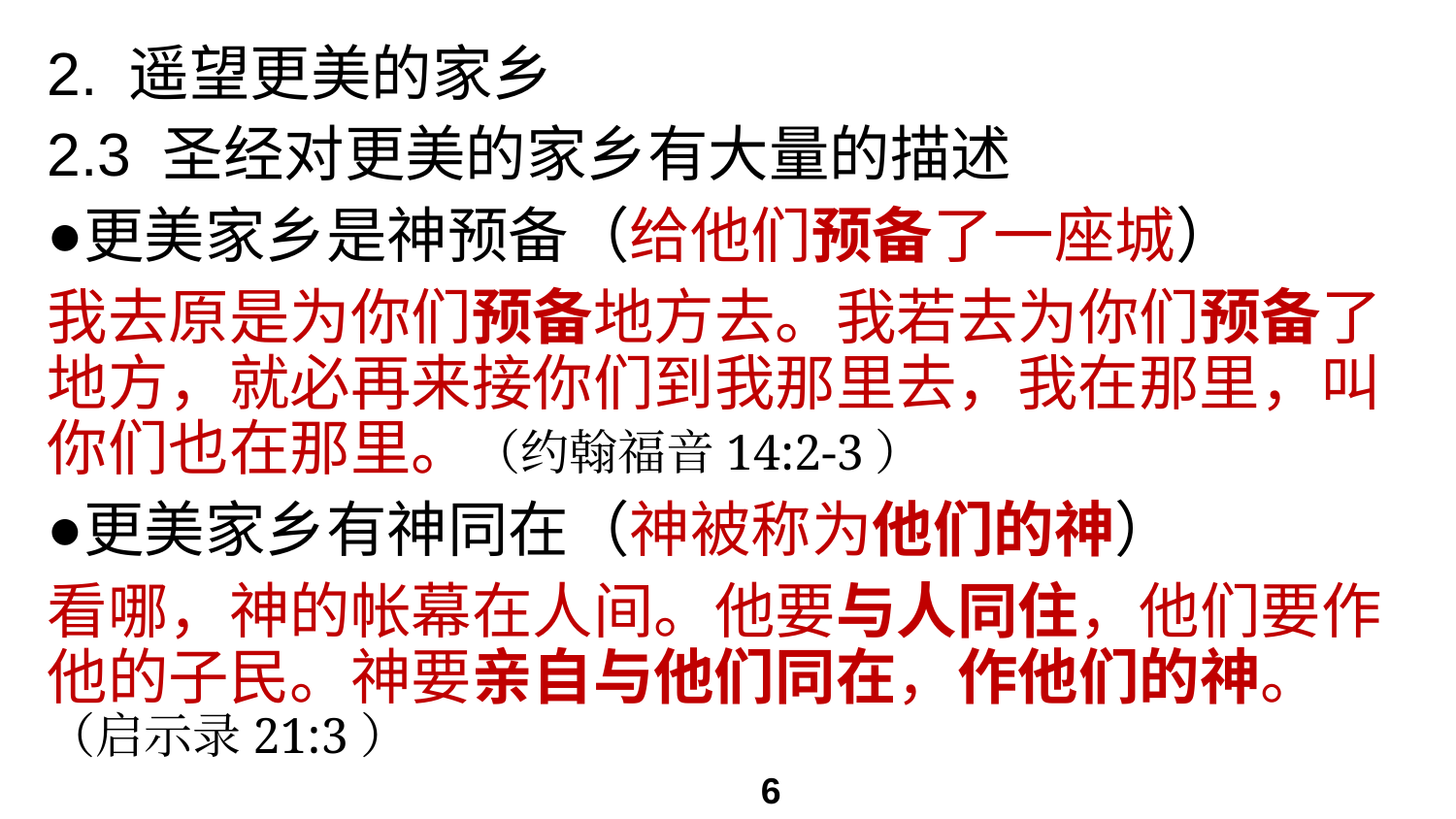

# 2. 遥望更美的家乡
2.3 圣经对更美的家乡有大量的描述
更美家乡是神预备（给他们预备了一座城）
我去原是为你们预备地方去。我若去为你们预备了地方，就必再来接你们到我那里去，我在那里，叫你们也在那里。（约翰福音14:2-3）
更美家乡有神同在（神被称为他们的神）
看哪，神的帐幕在人间。他要与人同住，他们要作他的子民。神要亲自与他们同在，作他们的神。（启示录21:3）
6